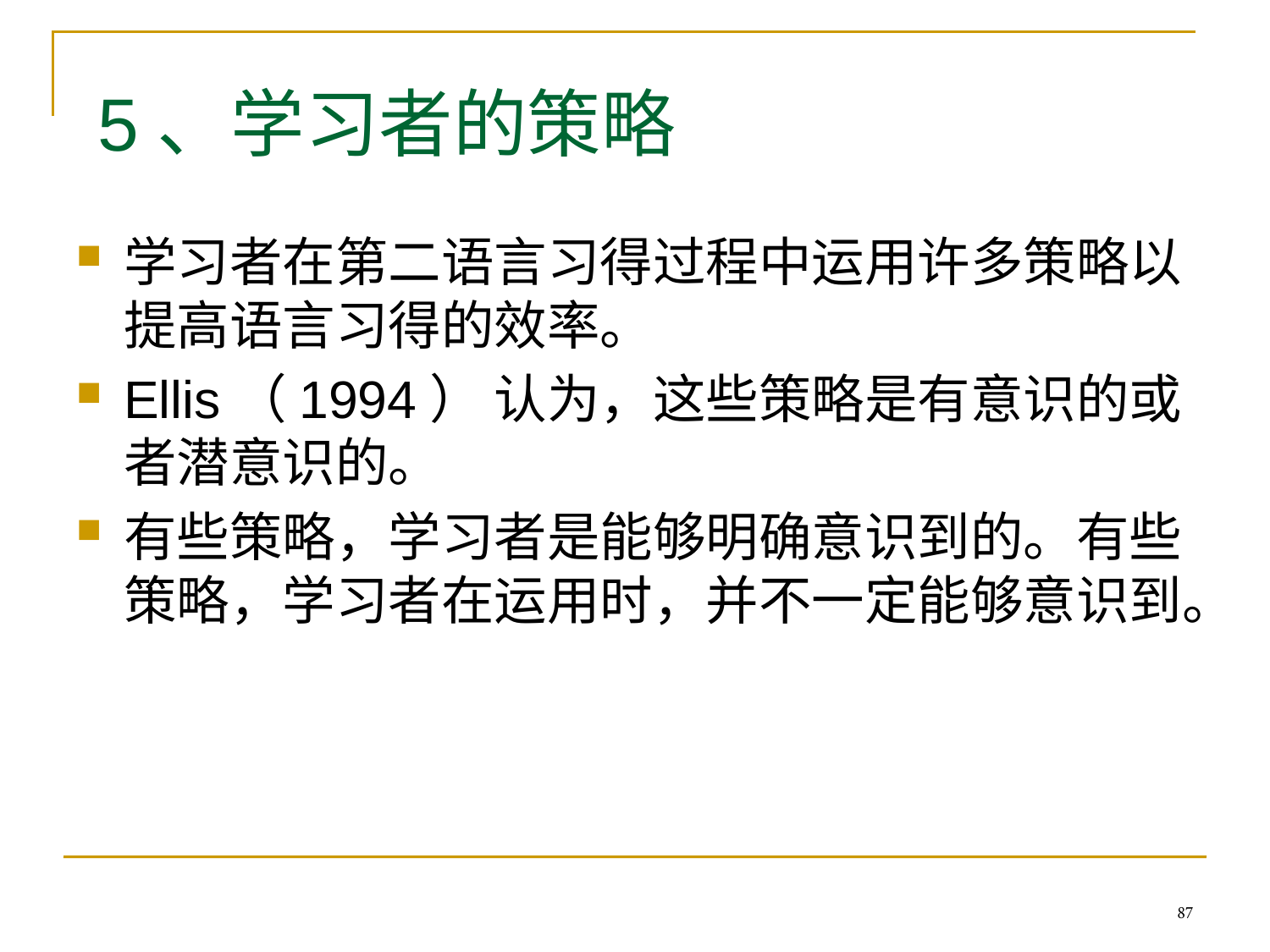

# 5、学习者的策略
学习者在第二语言习得过程中运用许多策略以提高语言习得的效率。
Ellis（1994） 认为，这些策略是有意识的或者潜意识的。
有些策略，学习者是能够明确意识到的。有些策略，学习者在运用时，并不一定能够意识到。

87